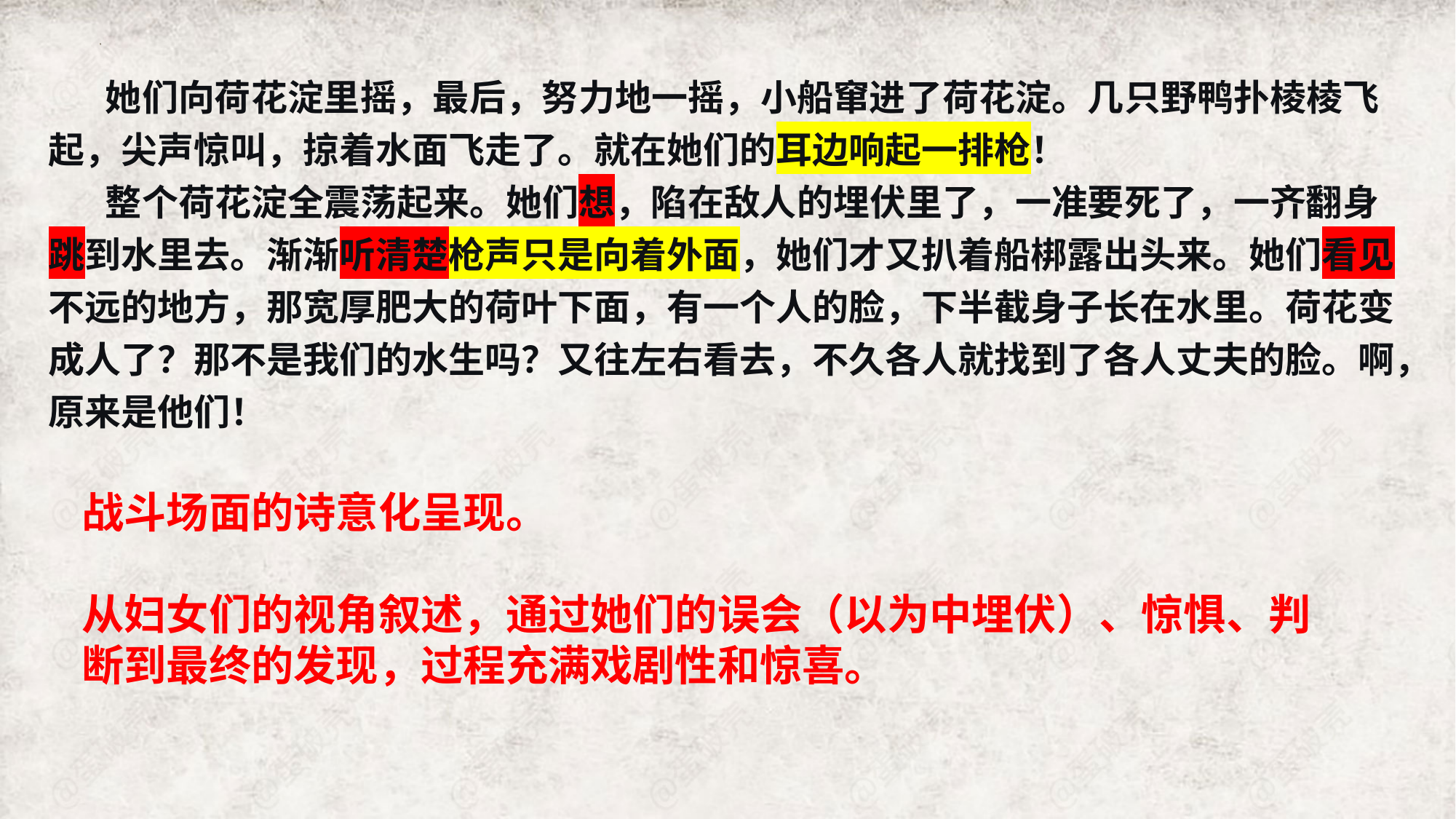

她们向荷花淀里摇，最后，努力地一摇，小船窜进了荷花淀。几只野鸭扑棱棱飞起，尖声惊叫，掠着水面飞走了。就在她们的耳边响起一排枪！
  整个荷花淀全震荡起来。她们想，陷在敌人的埋伏里了，一准要死了，一齐翻身跳到水里去。渐渐听清楚枪声只是向着外面，她们才又扒着船梆露出头来。她们看见不远的地方，那宽厚肥大的荷叶下面，有一个人的脸，下半截身子长在水里。荷花变成人了？那不是我们的水生吗？又往左右看去，不久各人就找到了各人丈夫的脸。啊，原来是他们！

战斗场面的诗意化呈现。

从妇女们的视角叙述，通过她们的误会（以为中埋伏）、惊惧、判断到最终的发现，过程充满戏剧性和惊喜。